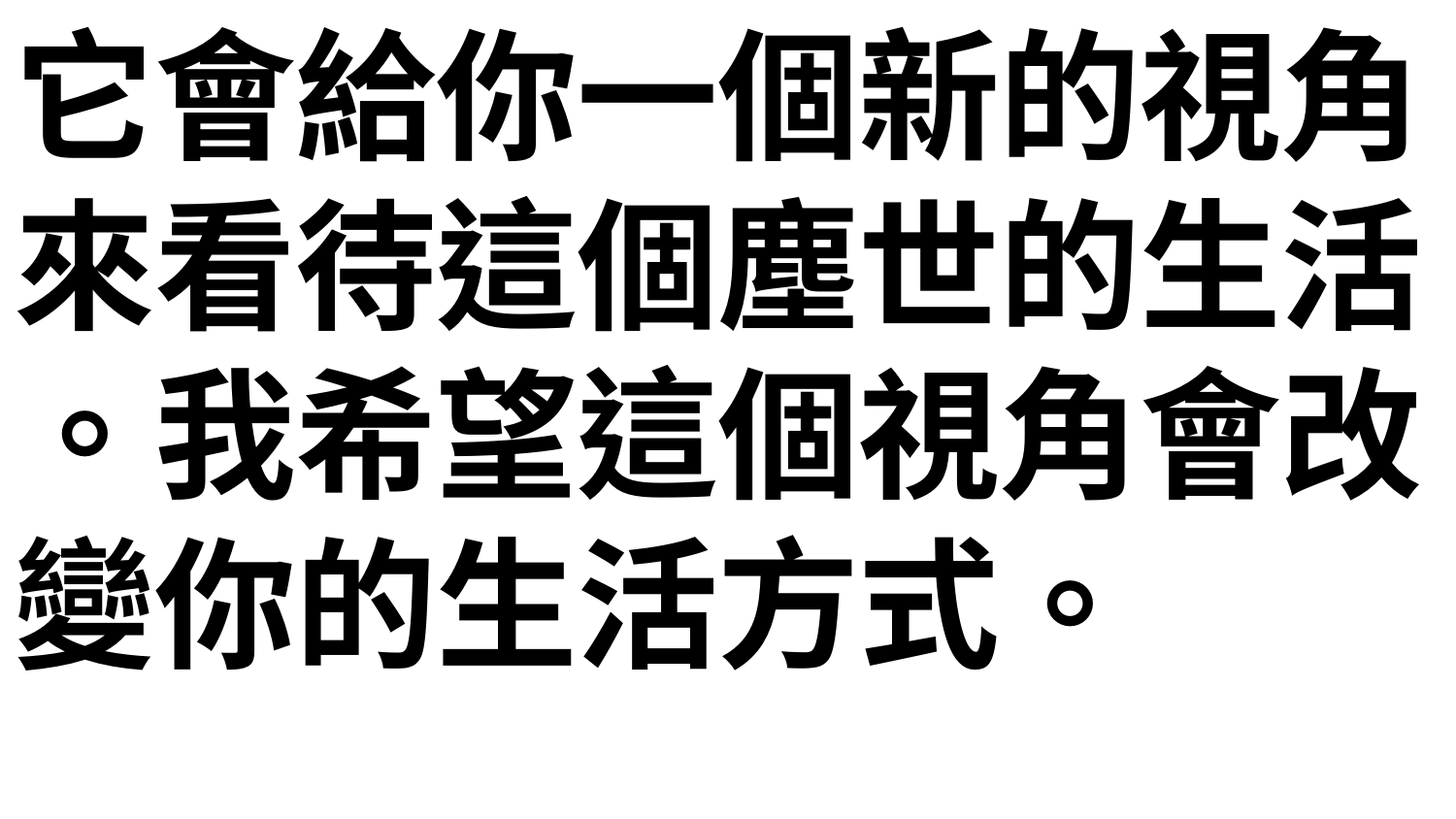

它會給你一個新的視角來看待這個塵世的生活
。我希望這個視角會改變你的生活方式。